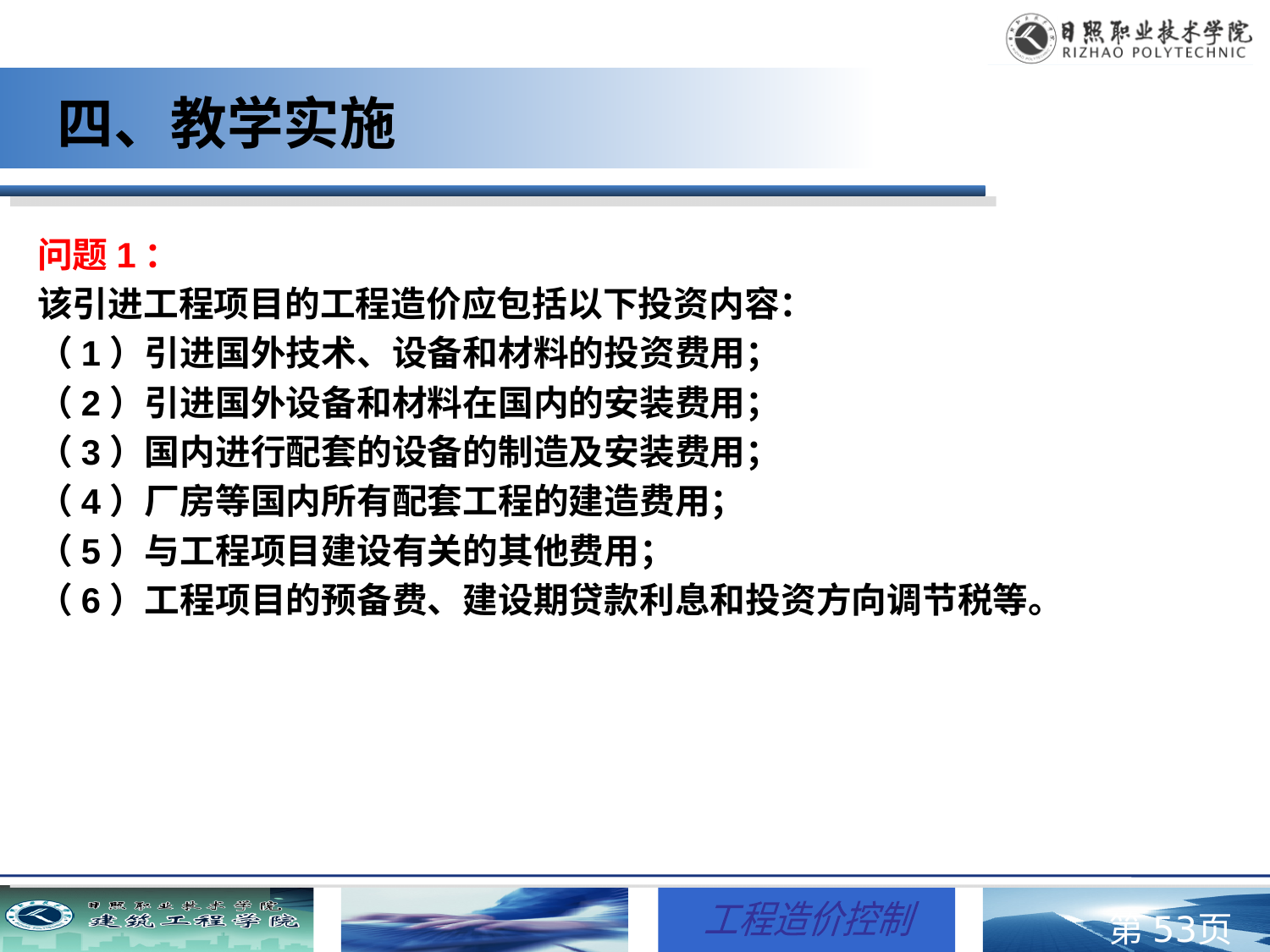

# 四、教学实施
问题1：
该引进工程项目的工程造价应包括以下投资内容：
（1）引进国外技术、设备和材料的投资费用；
（2）引进国外设备和材料在国内的安装费用；
（3）国内进行配套的设备的制造及安装费用；
（4）厂房等国内所有配套工程的建造费用；
（5）与工程项目建设有关的其他费用；
（6）工程项目的预备费、建设期贷款利息和投资方向调节税等。
第53页